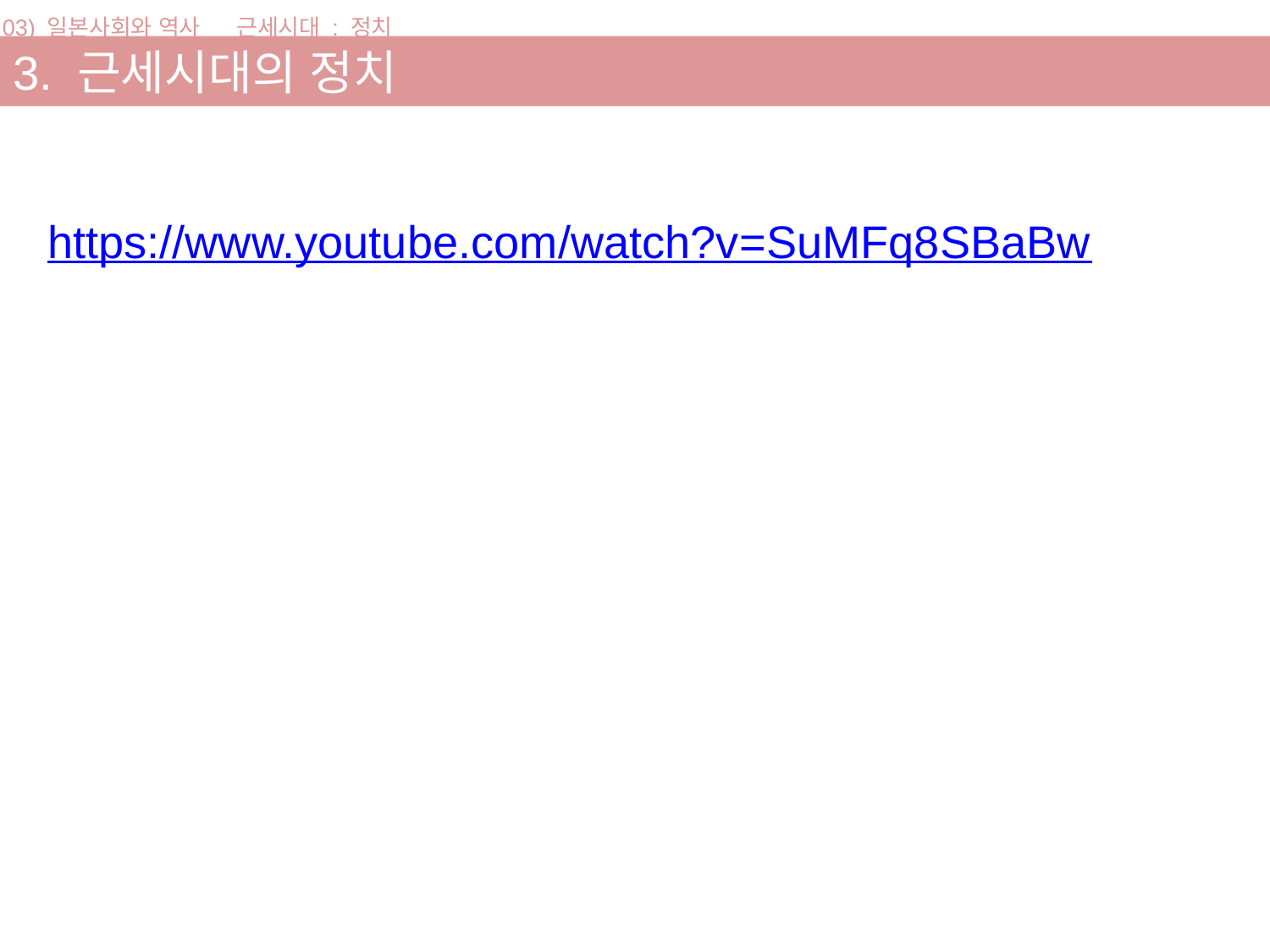

03) 일본사회와 역사 _ 근세시대 : 정치
3. 근세시대의 정치
https://www.youtube.com/watch?v=SuMFq8SBaBw